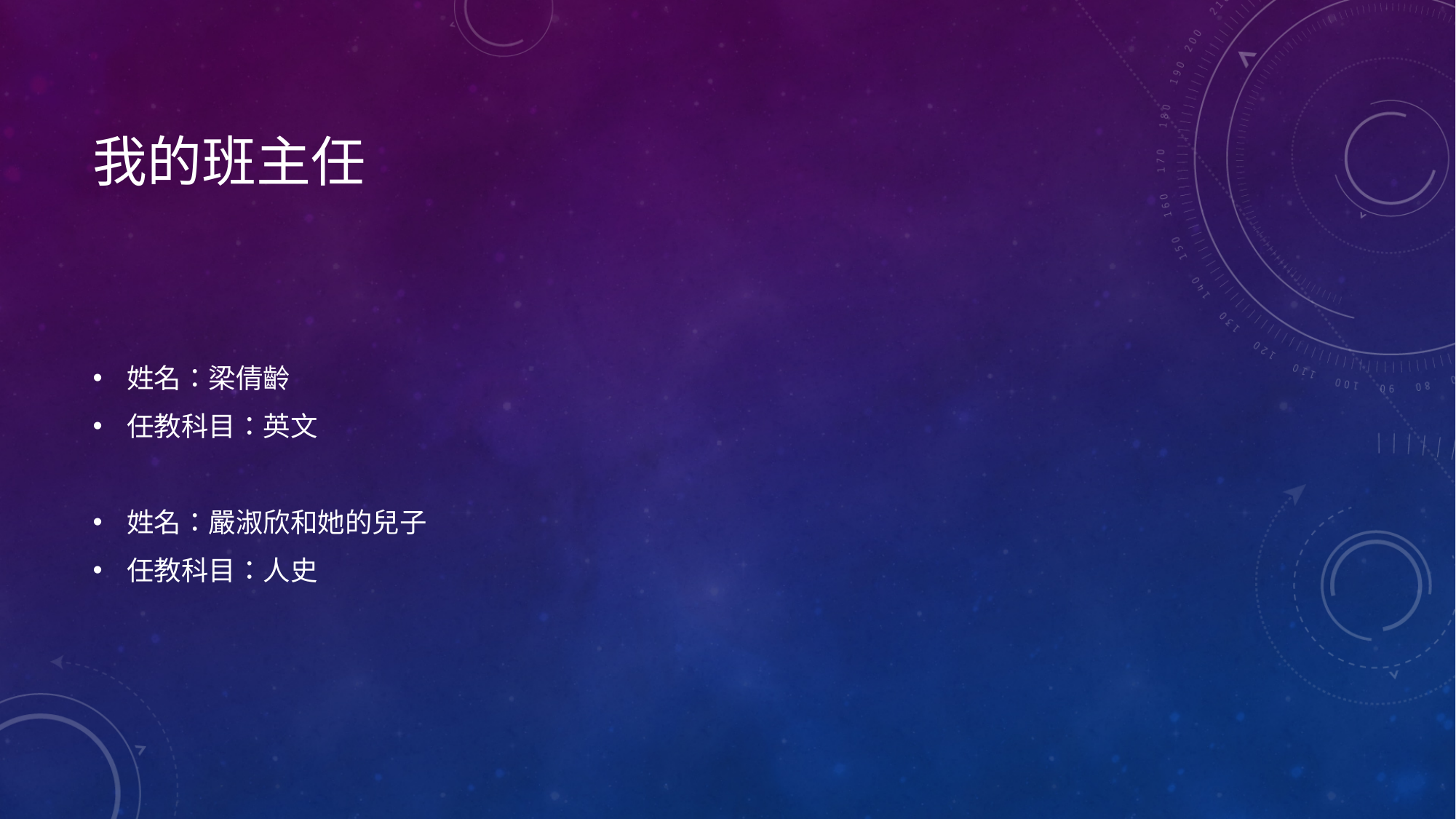

# 我的班主任
姓名：梁倩齡
任教科目：英文

姓名：嚴淑欣和她的兒子
任教科目：人史